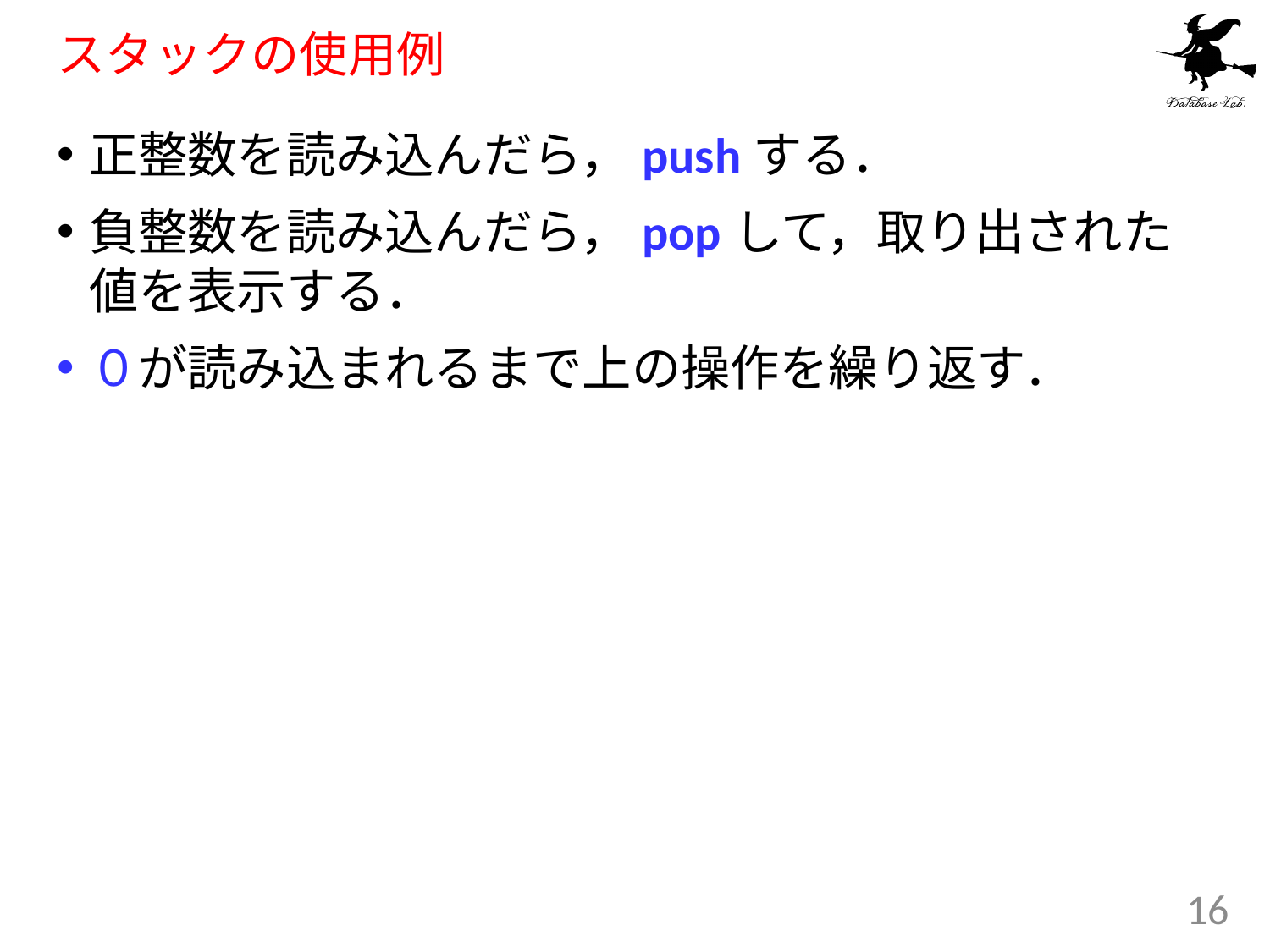

# スタックの使用例
正整数を読み込んだら，pushする．
負整数を読み込んだら，popして，取り出された値を表示する．
０が読み込まれるまで上の操作を繰り返す．
16